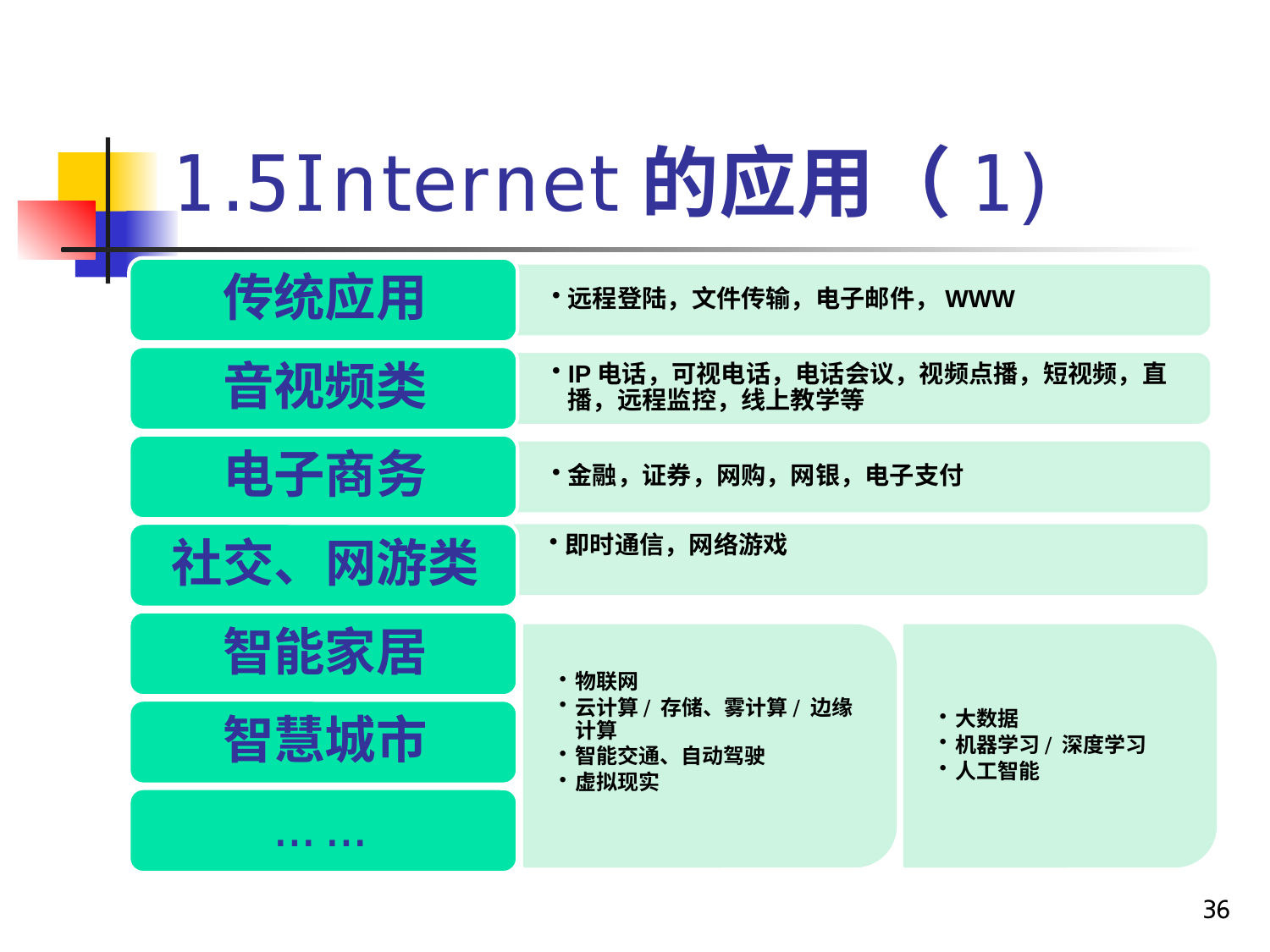

# 1.5Internet的应用（1)
远程登陆，文件传输，电子邮件，WWW
传统应用
IP电话，可视电话，电话会议，视频点播，短视频，直播，远程监控，线上教学等
音视频类
金融，证券，网购，网银，电子支付
电子商务
即时通信，网络游戏

社交、网游类
智能家居
智慧城市
……

物联网
云计算/存储、雾计算/边缘计算
智能交通、自动驾驶
虚拟现实

大数据
机器学习/深度学习
人工智能
36